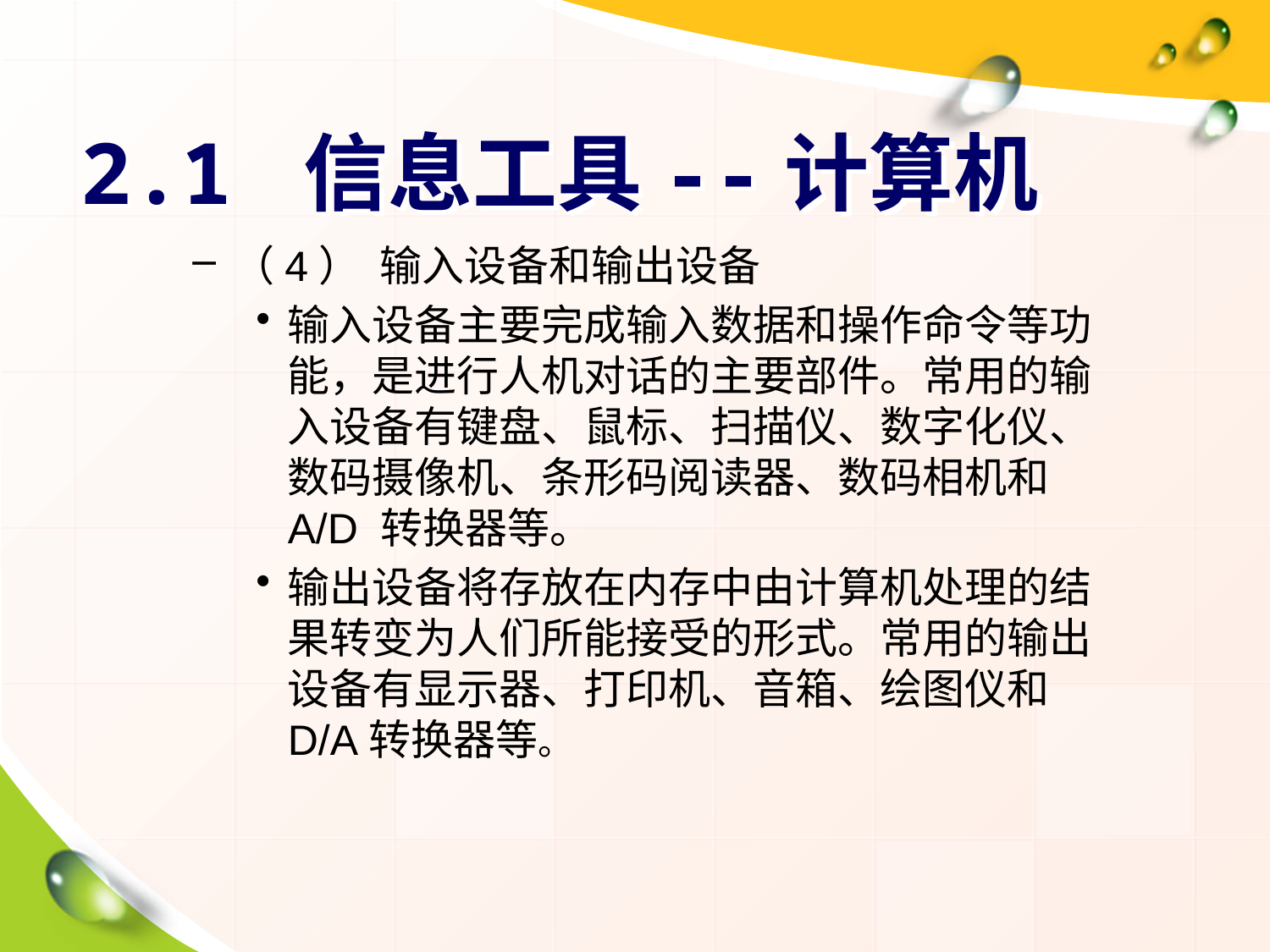

# 2.1 信息工具--计算机
（4）  输入设备和输出设备
输入设备主要完成输入数据和操作命令等功能，是进行人机对话的主要部件。常用的输入设备有键盘、鼠标、扫描仪、数字化仪、数码摄像机、条形码阅读器、数码相机和 A/D 转换器等。
输出设备将存放在内存中由计算机处理的结果转变为人们所能接受的形式。常用的输出设备有显示器、打印机、音箱、绘图仪和 D/A转换器等。